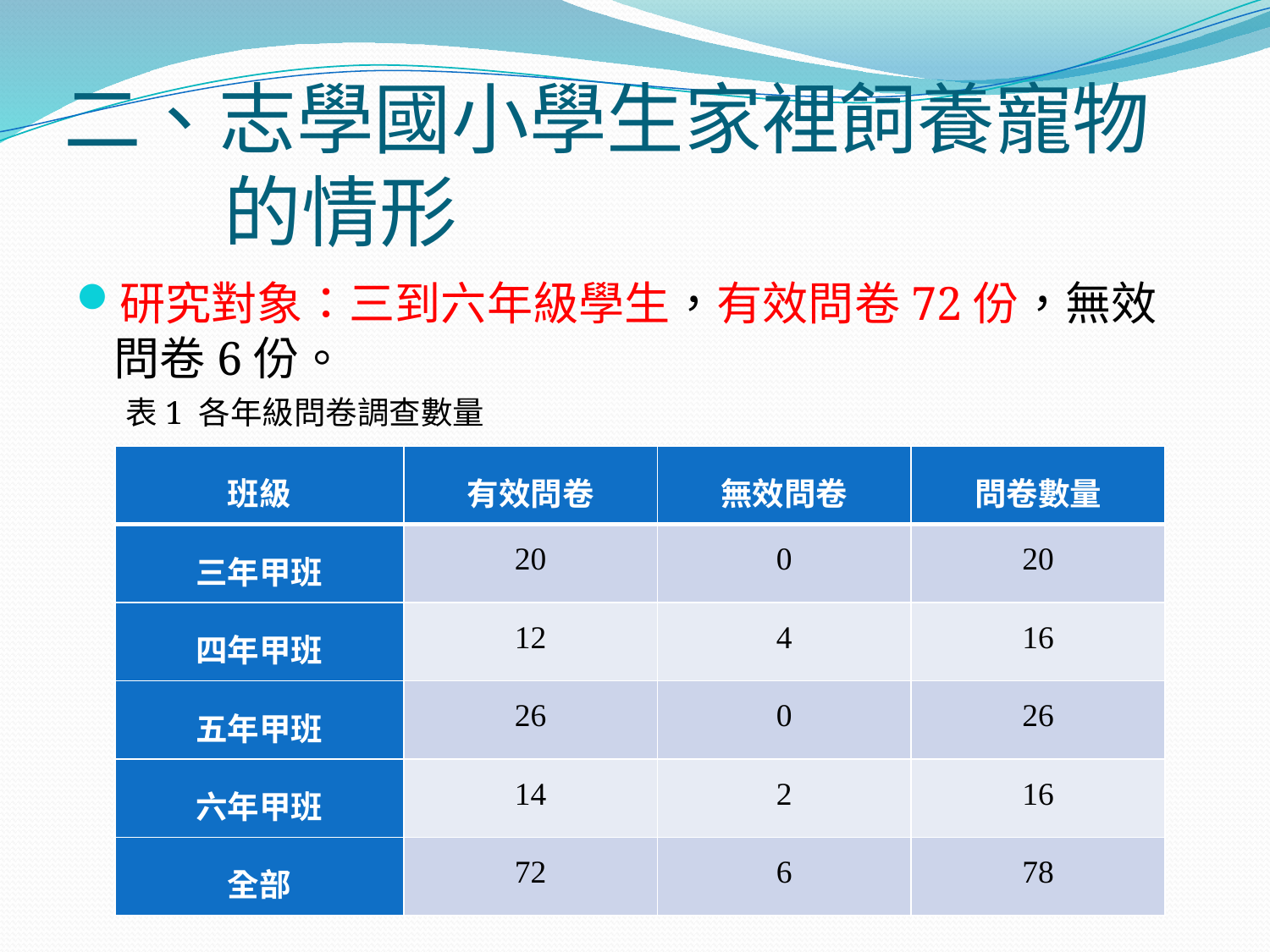

# 二、志學國小學生家裡飼養寵物的情形
研究對象：三到六年級學生，有效問卷72份，無效問卷6份。
表1 各年級問卷調查數量
| 班級 | 有效問卷 | 無效問卷 | 問卷數量 |
| --- | --- | --- | --- |
| 三年甲班 | 20 | 0 | 20 |
| 四年甲班 | 12 | 4 | 16 |
| 五年甲班 | 26 | 0 | 26 |
| 六年甲班 | 14 | 2 | 16 |
| 全部 | 72 | 6 | 78 |